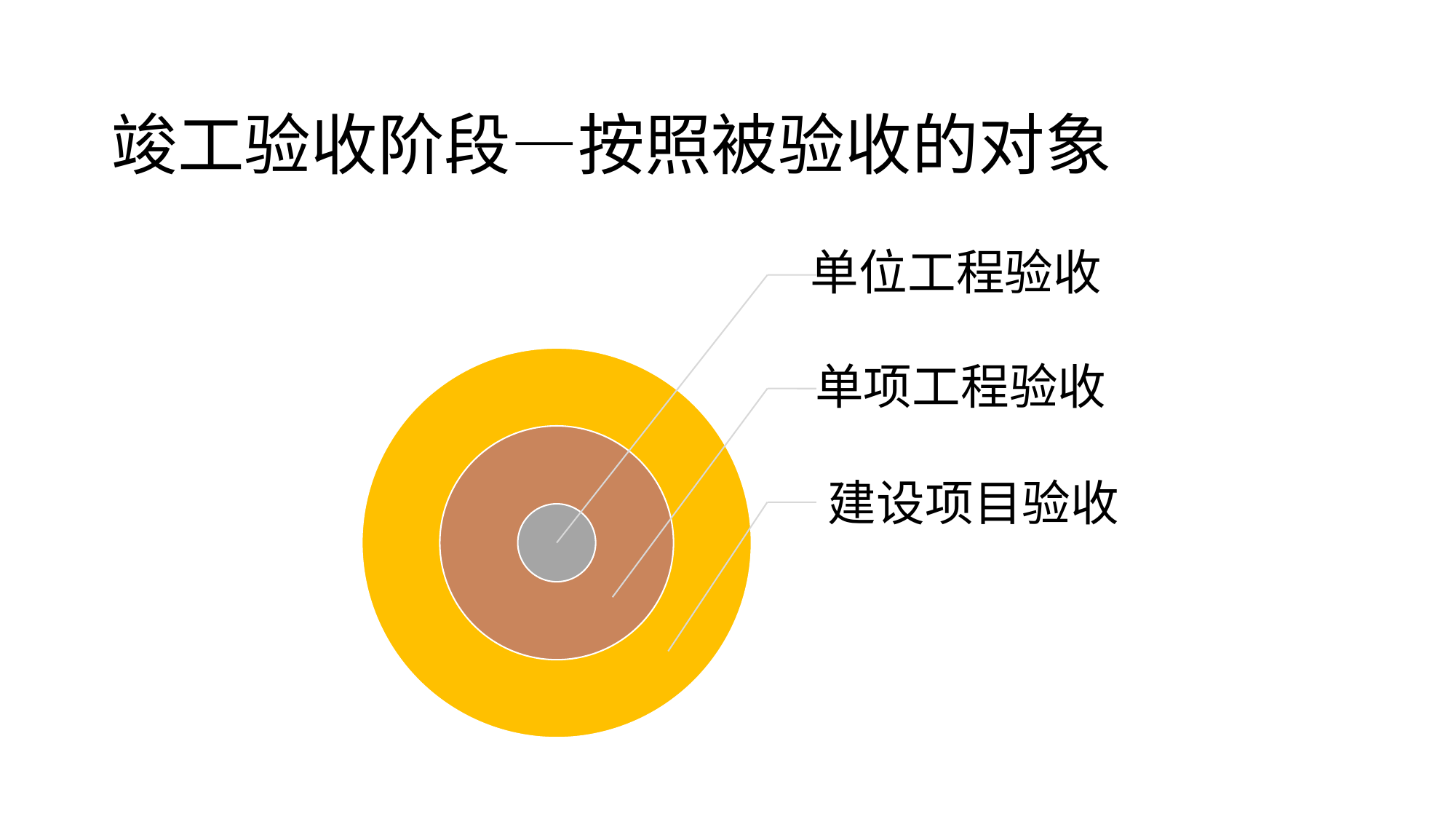

# 竣工验收阶段—按照被验收的对象
单位工程验收
单项工程验收
建设项目验收